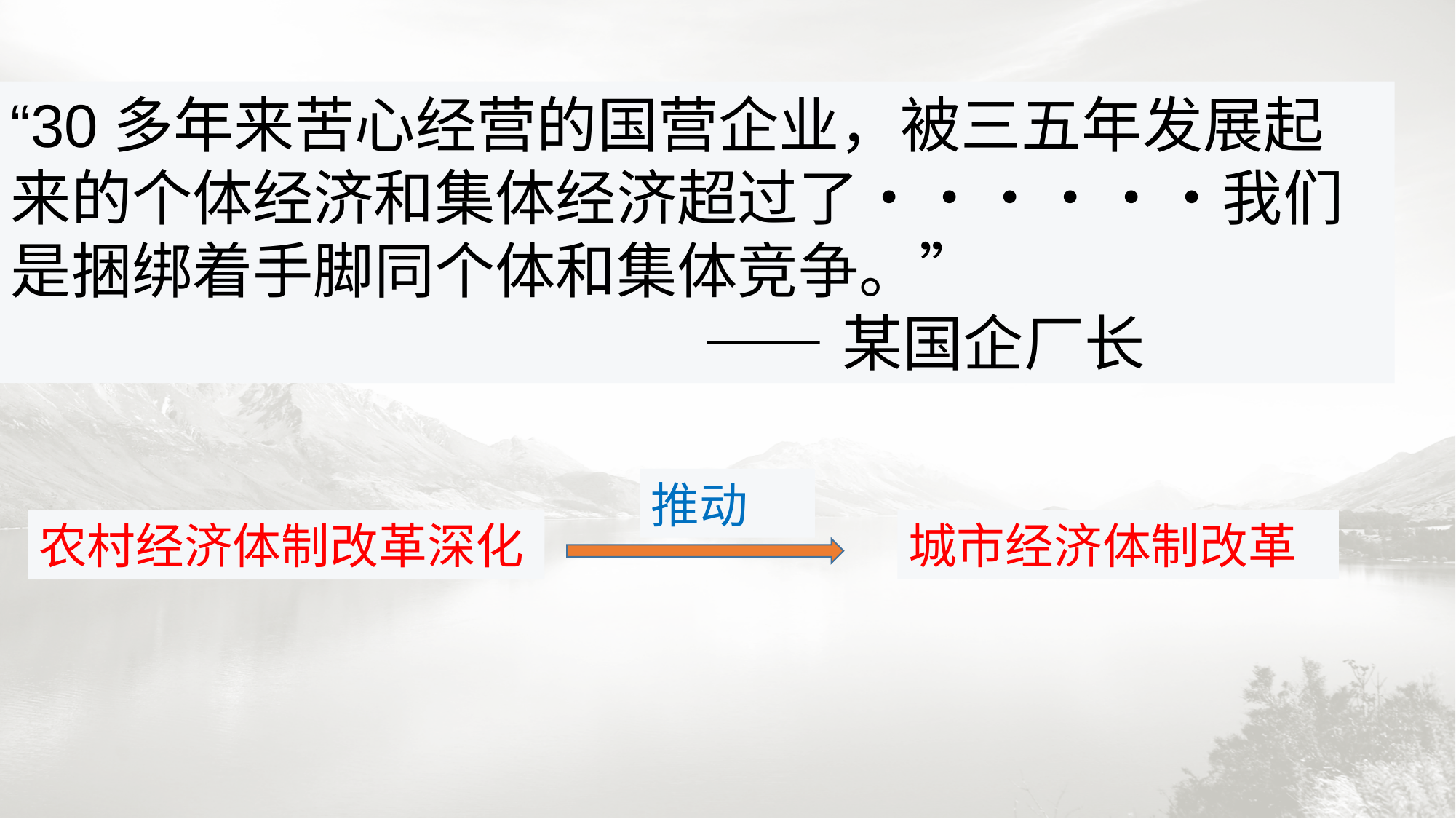

“30多年来苦心经营的国营企业，被三五年发展起来的个体经济和集体经济超过了‧‧‧‧‧‧我们是捆绑着手脚同个体和集体竞争。”
                                                   ——某国企厂长
推动
城市经济体制改革
农村经济体制改革深化